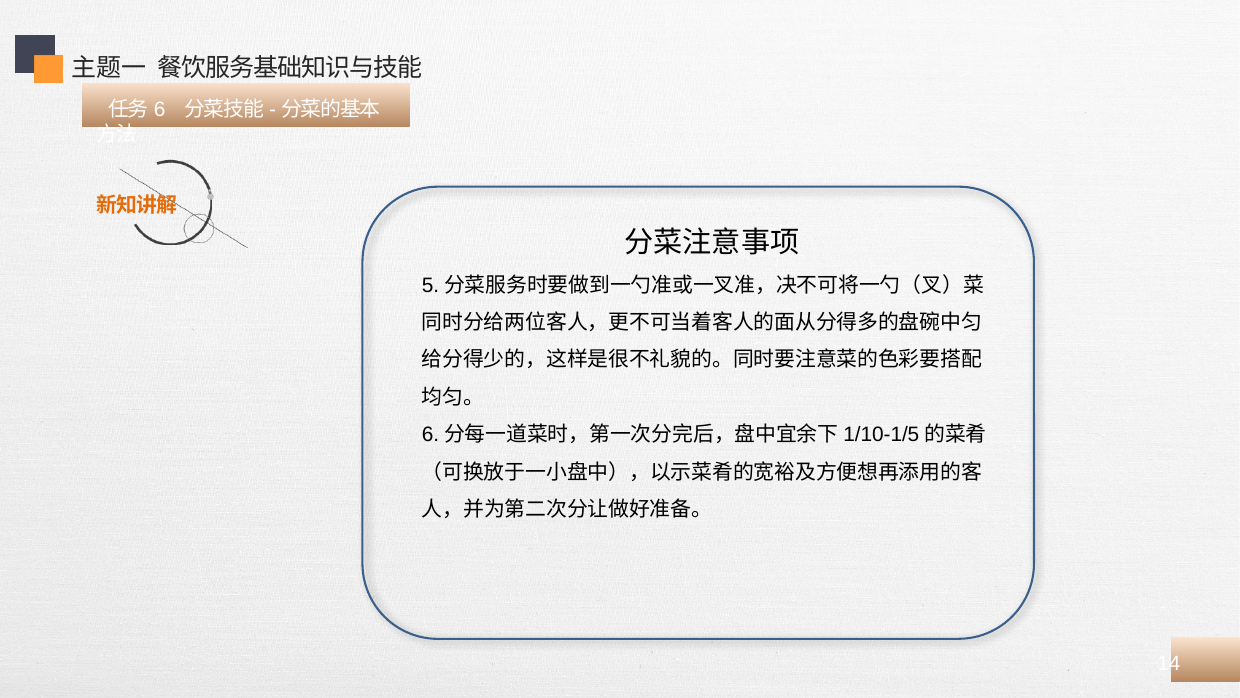

主题一  餐饮服务基础知识与技能

 任务6   分菜技能-分菜的基本方法

分菜注意事项
5.分菜服务时要做到一勺准或一叉准，决不可将一勺（叉）菜同时分给两位客人，更不可当着客人的面从分得多的盘碗中匀给分得少的，这样是很不礼貌的。同时要注意菜的色彩要搭配均匀。
6.分每一道菜时，第一次分完后，盘中宜余下1/10-1/5的菜肴（可换放于一小盘中），以示菜肴的宽裕及方便想再添用的客人，并为第二次分让做好准备。